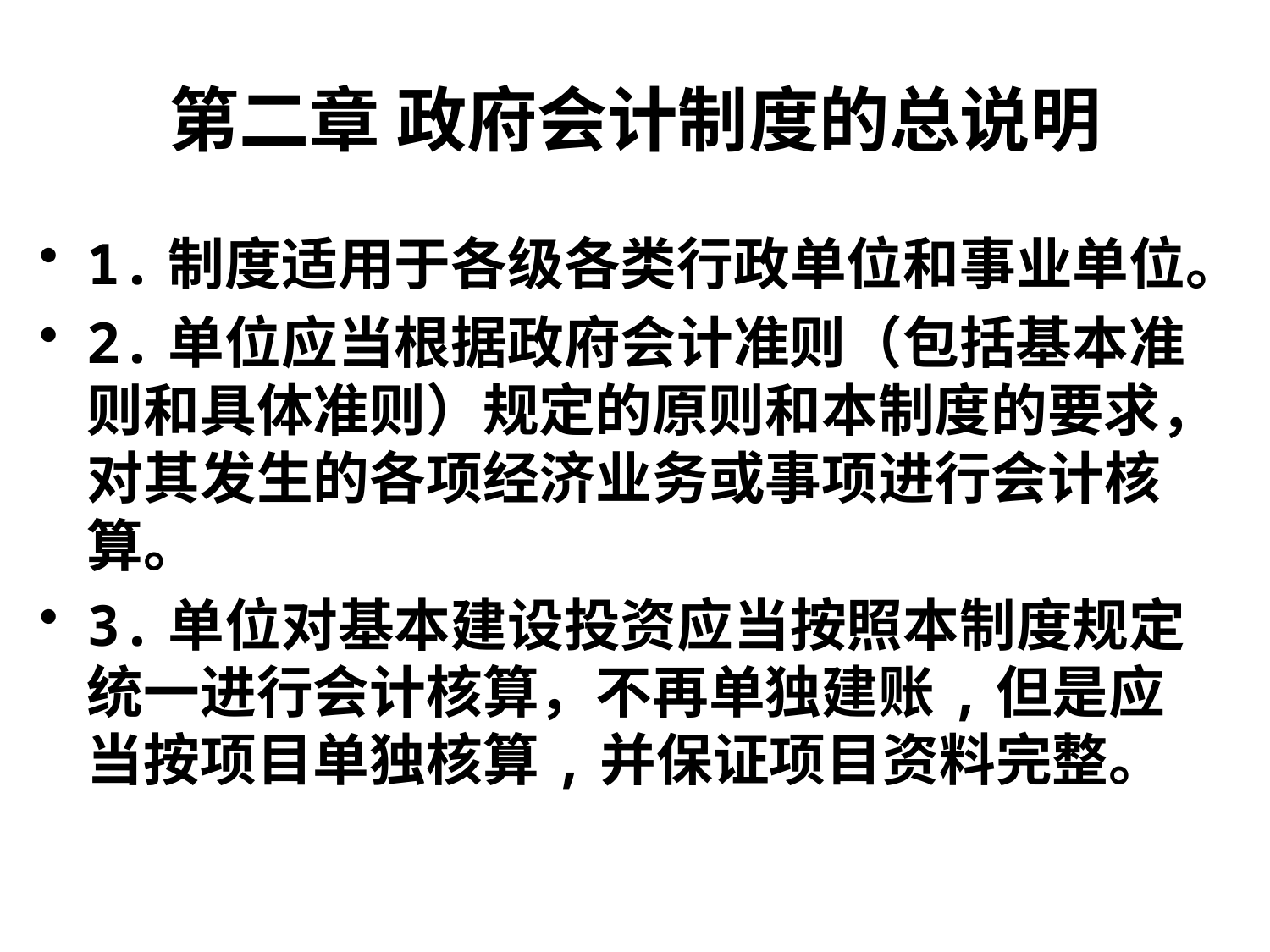

# 第二章 政府会计制度的总说明
1.制度适用于各级各类行政单位和事业单位。
2.单位应当根据政府会计准则（包括基本准则和具体准则）规定的原则和本制度的要求，对其发生的各项经济业务或事项进行会计核算。
3.单位对基本建设投资应当按照本制度规定统一进行会计核算，不再单独建账,但是应当按项目单独核算,并保证项目资料完整。